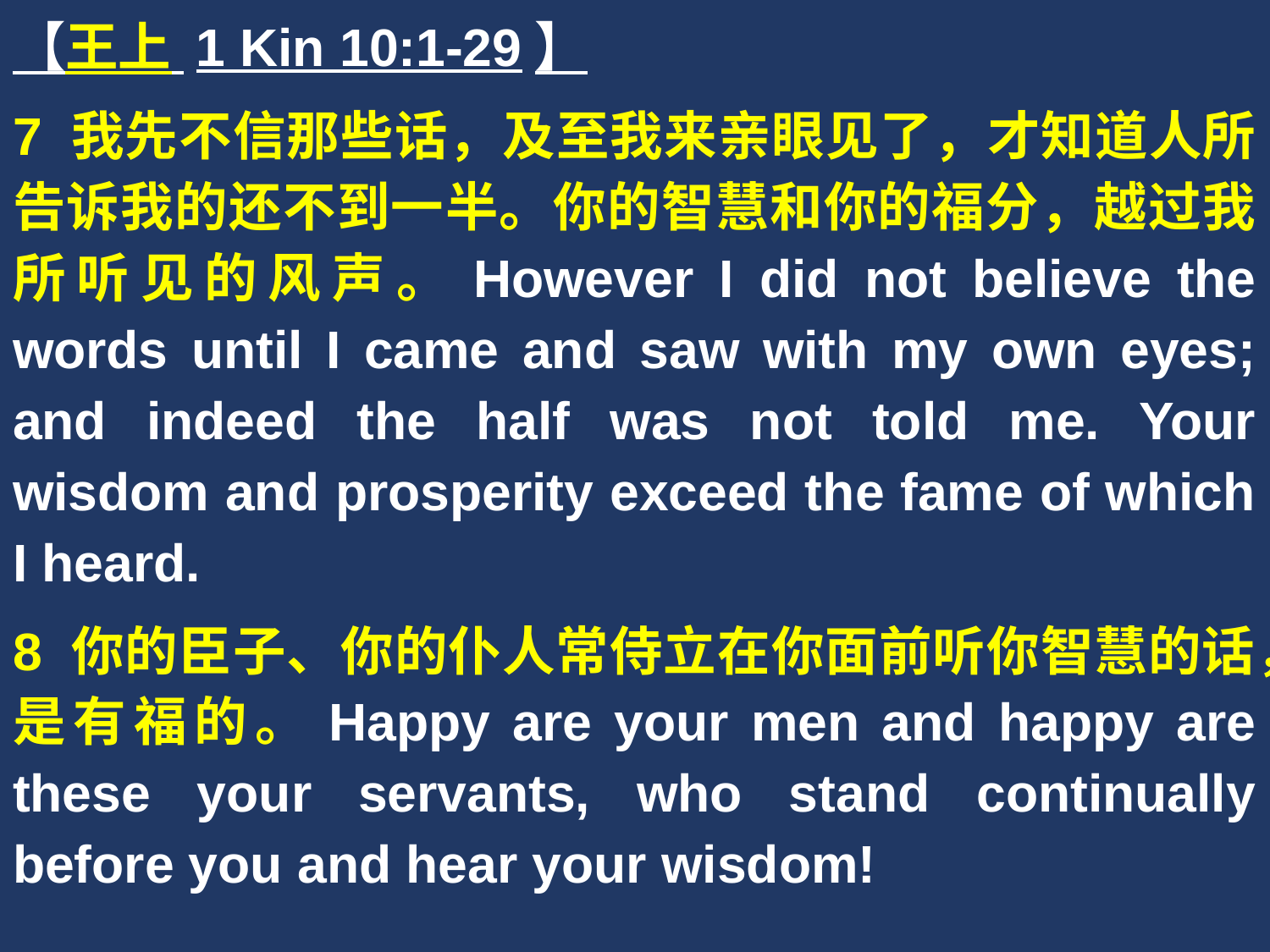

【王上 1 Kin 10:1-29】
7 我先不信那些话，及至我来亲眼见了，才知道人所告诉我的还不到一半。你的智慧和你的福分，越过我所听见的风声。However I did not believe the words until I came and saw with my own eyes; and indeed the half was not told me. Your wisdom and prosperity exceed the fame of which I heard.
8 你的臣子、你的仆人常侍立在你面前听你智慧的话，是有福的。Happy are your men and happy are these your servants, who stand continually before you and hear your wisdom!